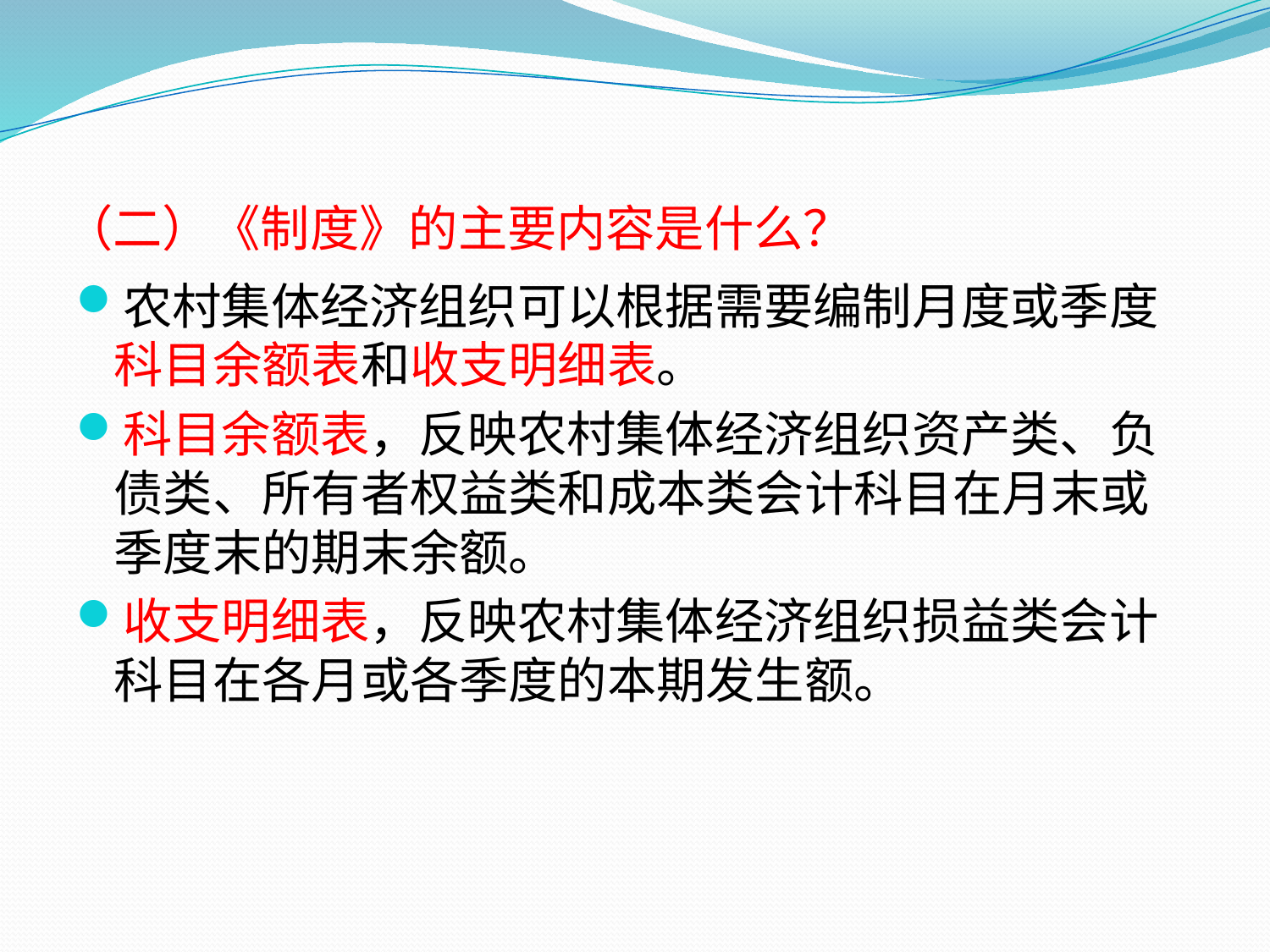

# （二）《制度》的主要内容是什么？
农村集体经济组织可以根据需要编制月度或季度科目余额表和收支明细表。
科目余额表，反映农村集体经济组织资产类、负债类、所有者权益类和成本类会计科目在月末或季度末的期末余额。
收支明细表，反映农村集体经济组织损益类会计科目在各月或各季度的本期发生额。